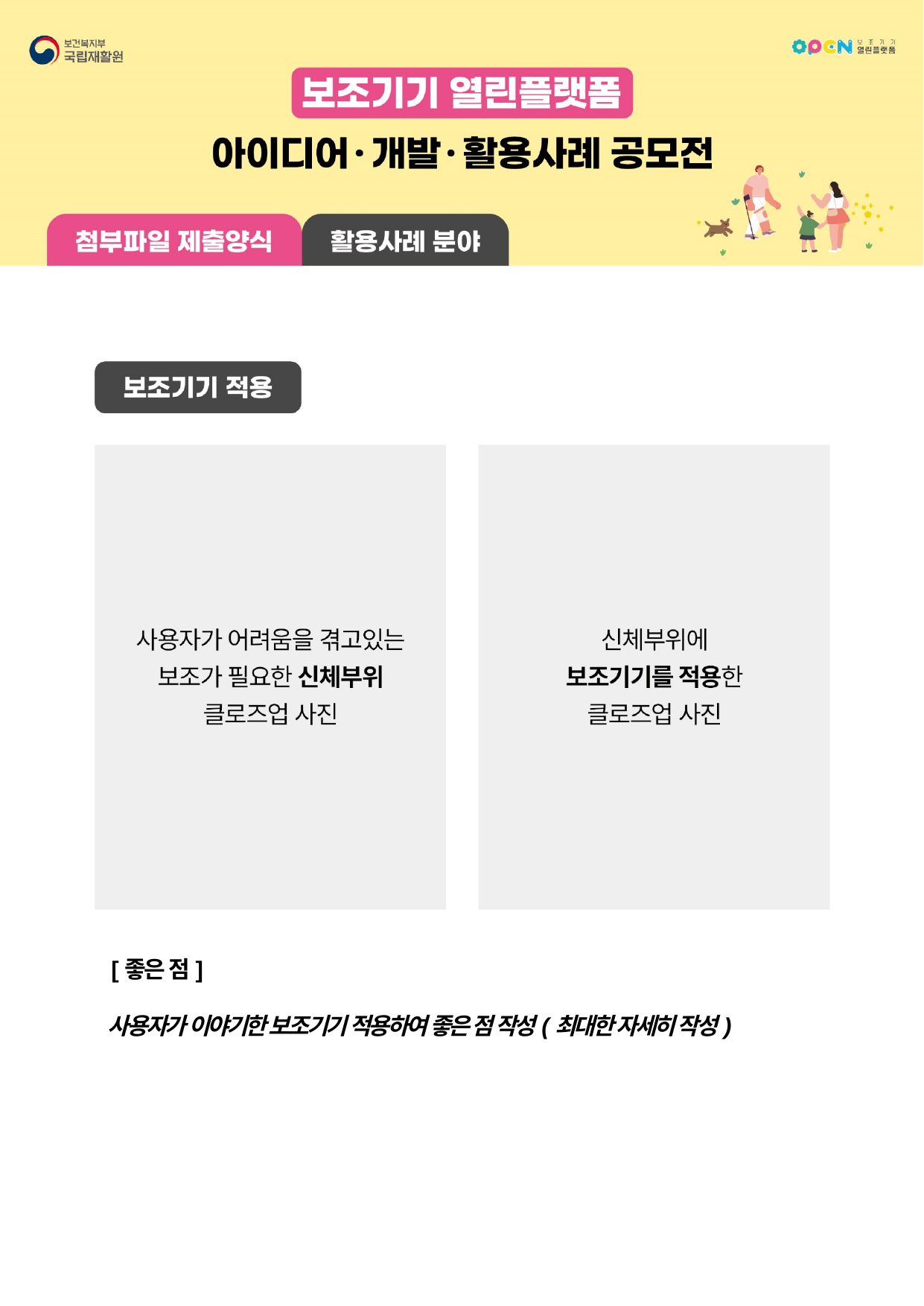

[좋은 점]
사용자가 이야기한 보조기기 적용하여 좋은 점 작성(최대한 자세히 작성)